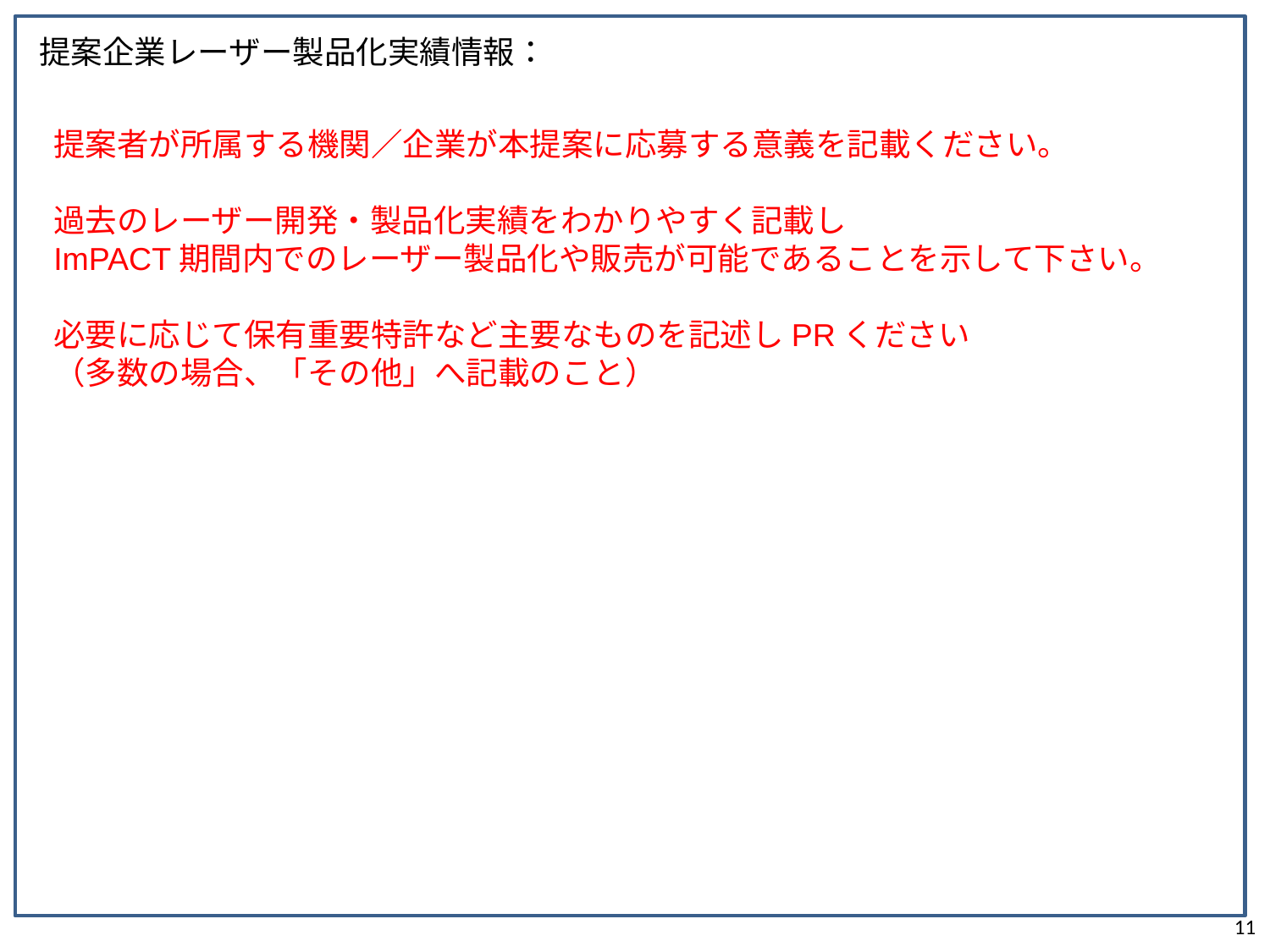

提案企業レーザー製品化実績情報：
提案者が所属する機関／企業が本提案に応募する意義を記載ください。

過去のレーザー開発・製品化実績をわかりやすく記載し
ImPACT期間内でのレーザー製品化や販売が可能であることを示して下さい。

必要に応じて保有重要特許など主要なものを記述しPRください
（多数の場合、「その他」へ記載のこと）
11